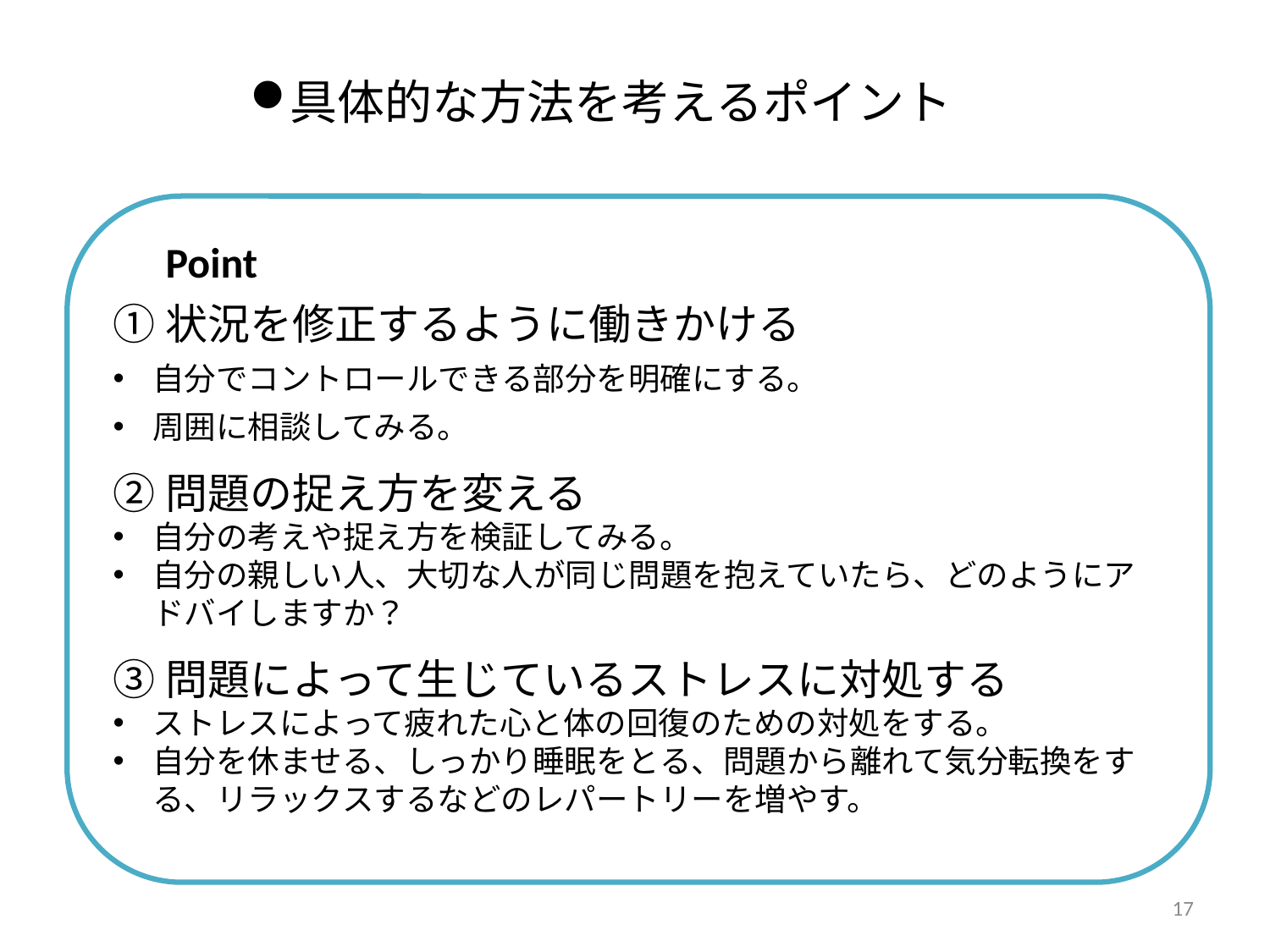

具体的な方法を考えるポイント
　Point
①状況を修正するように働きかける
自分でコントロールできる部分を明確にする。
周囲に相談してみる。
②問題の捉え方を変える
自分の考えや捉え方を検証してみる。
自分の親しい人、大切な人が同じ問題を抱えていたら、どのようにアドバイしますか？
③問題によって生じているストレスに対処する
ストレスによって疲れた心と体の回復のための対処をする。
自分を休ませる、しっかり睡眠をとる、問題から離れて気分転換をする、リラックスするなどのレパートリーを増やす。
17